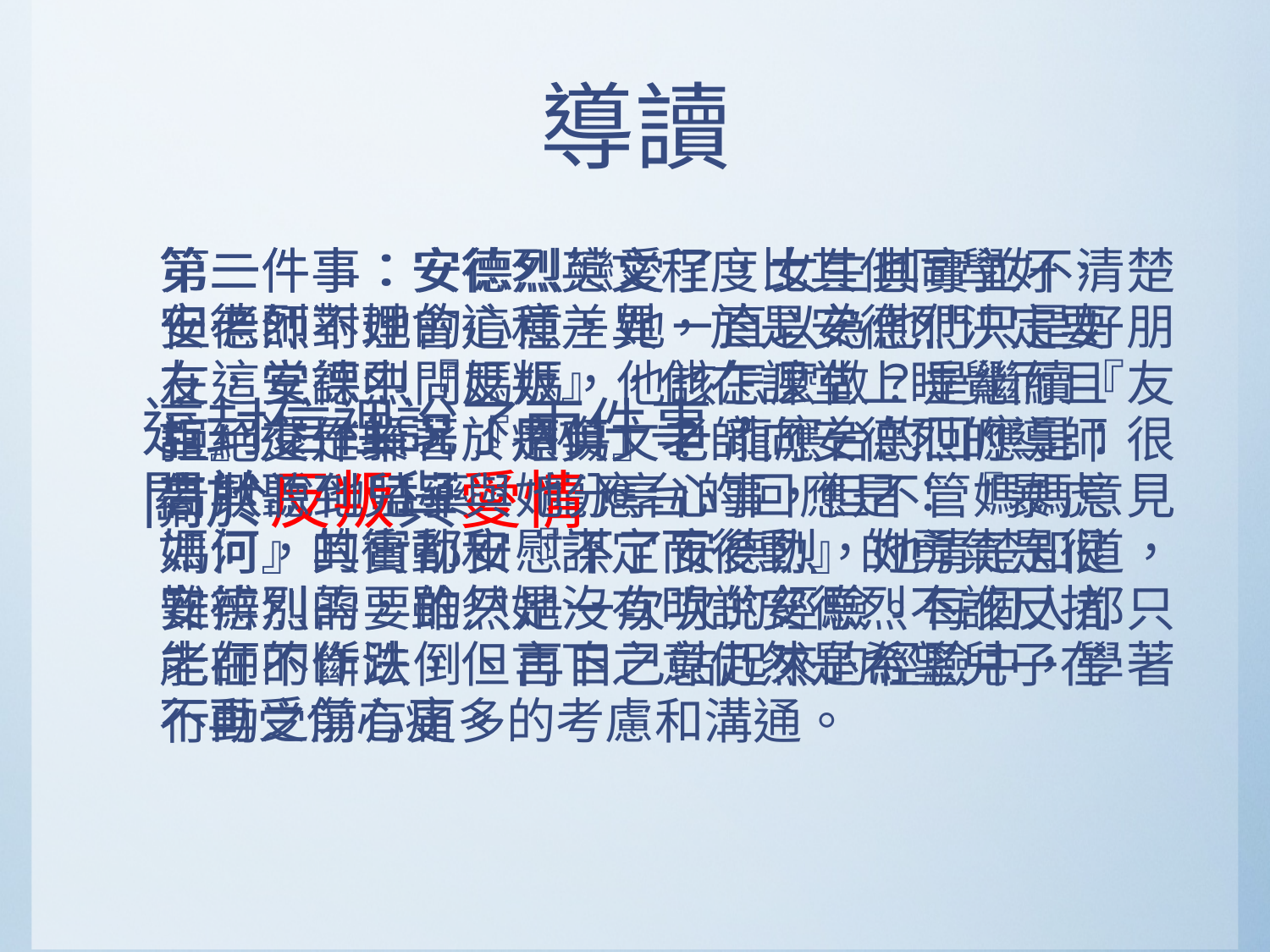

導讀
第二件事：安德烈戀愛了，女生其實並不清楚安德烈對她的心意，她ㄧ直以為他們只是好朋友，安德烈問媽媽，他該怎麼做？是繼續『友誼』還是躲著『療傷』？ 龍應台的回應是：很高興聽到兒子與她分享心事，但不管媽媽意見如何，其實都安慰不了安德烈，她清楚知道，安德烈需要的只是一次次的經驗。每個人都只能在不斷跌倒、再自己站起來的經驗中，學著不再受傷心痛。
第一件事：安德烈英文程度比其他同學好，但老師不理會這種差異，於是安德烈決定要在這堂課中『反叛』，他在課堂上睡覺而且拒絕交作業，於是英文老師向安德烈的導師告狀說他嗑藥。 龍應台的回應是：『暴虎馮河』的衝動和『謀定而後動』的勇氣是很難辨別的，雖然她沒有明說安德烈不該反抗老師的作法，但言下之意仍然是希望兒子在行動之前有更多的考慮和溝通。
這封信裡說了兩件事，
關於反叛與愛情。